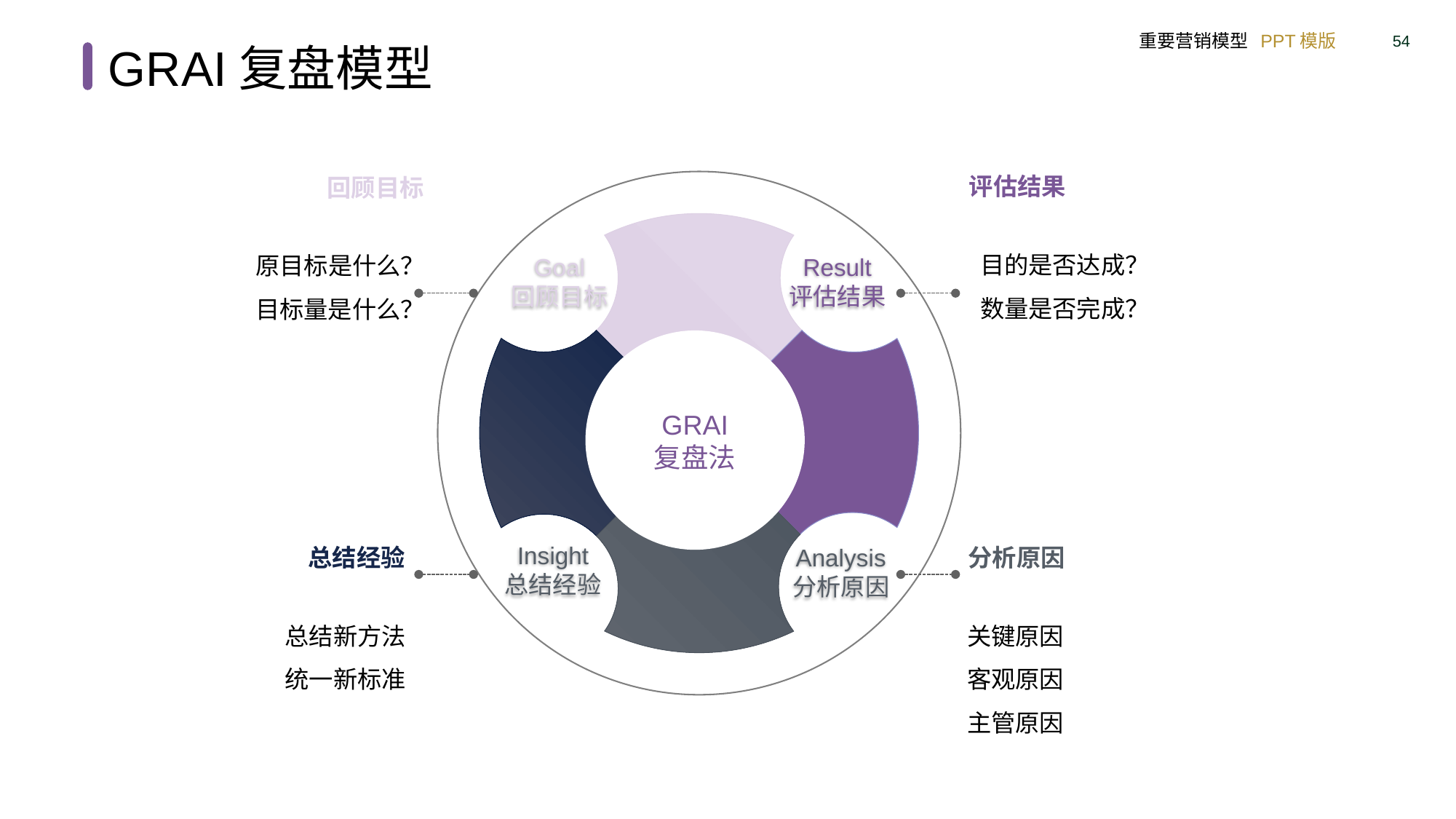

GRAI复盘模型
评估结果
目的是否达成？
数量是否完成？
回顾目标
原目标是什么？
目标量是什么？

Goal
回顾目标
Result
评估结果
GRAI
复盘法
Insight
总结经验
Analysis
分析原因
总结经验
总结新方法
统一新标准
分析原因
关键原因
客观原因
主管原因